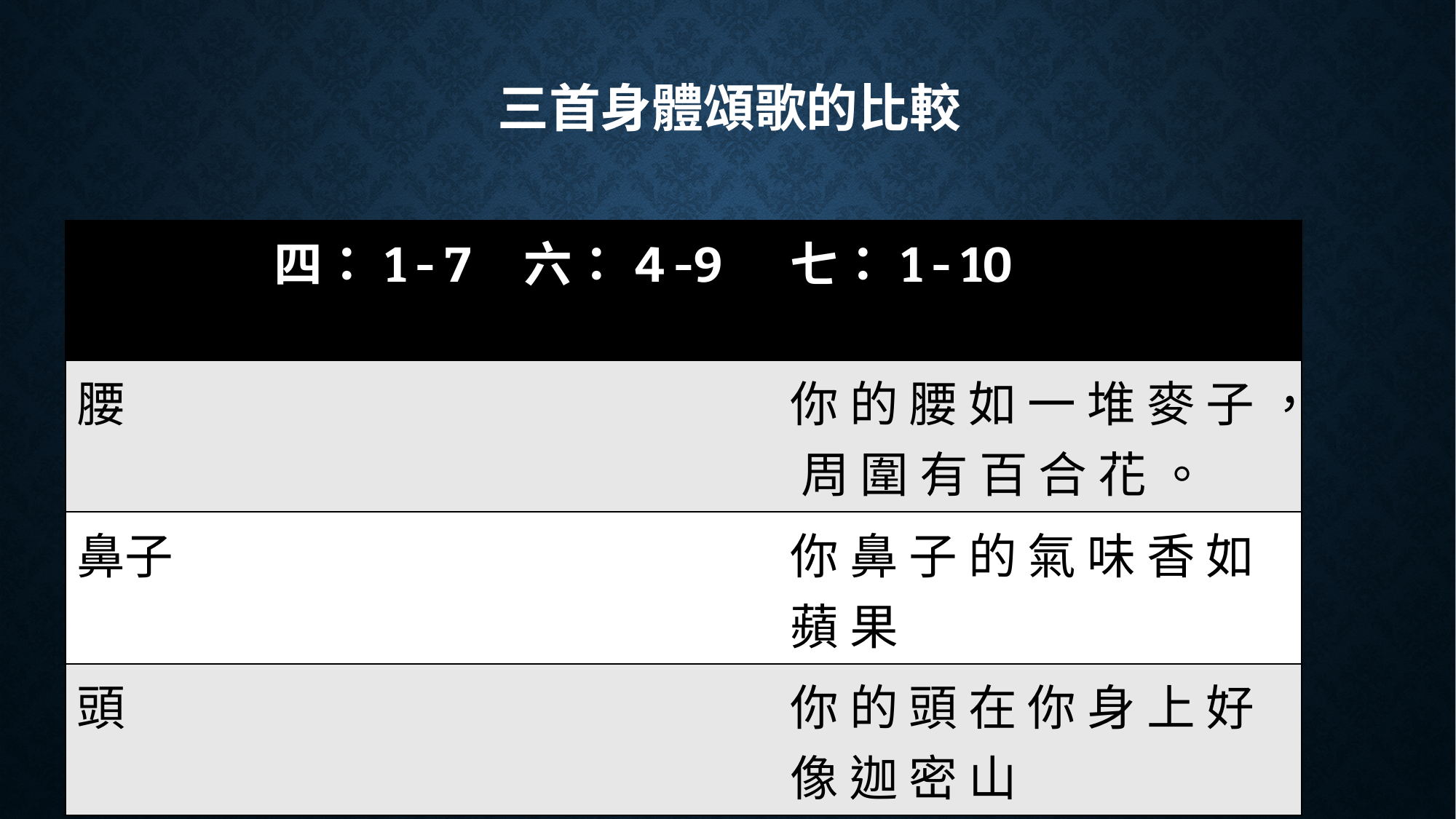

# 三首身體頌歌的比較
|  | 四：1 - 7 | 六：4 -9 | 七：1 - 10 |
| --- | --- | --- | --- |
| 腰 |  |  | 你 的 腰 如 一 堆 麥 子 ， 周 圍 有 百 合 花 。 |
| 鼻子 |  |  | 你 鼻 子 的 氣 味 香 如 蘋 果 |
| 頭 |  |  | 你 的 頭 在 你 身 上 好 像 迦 密 山 |